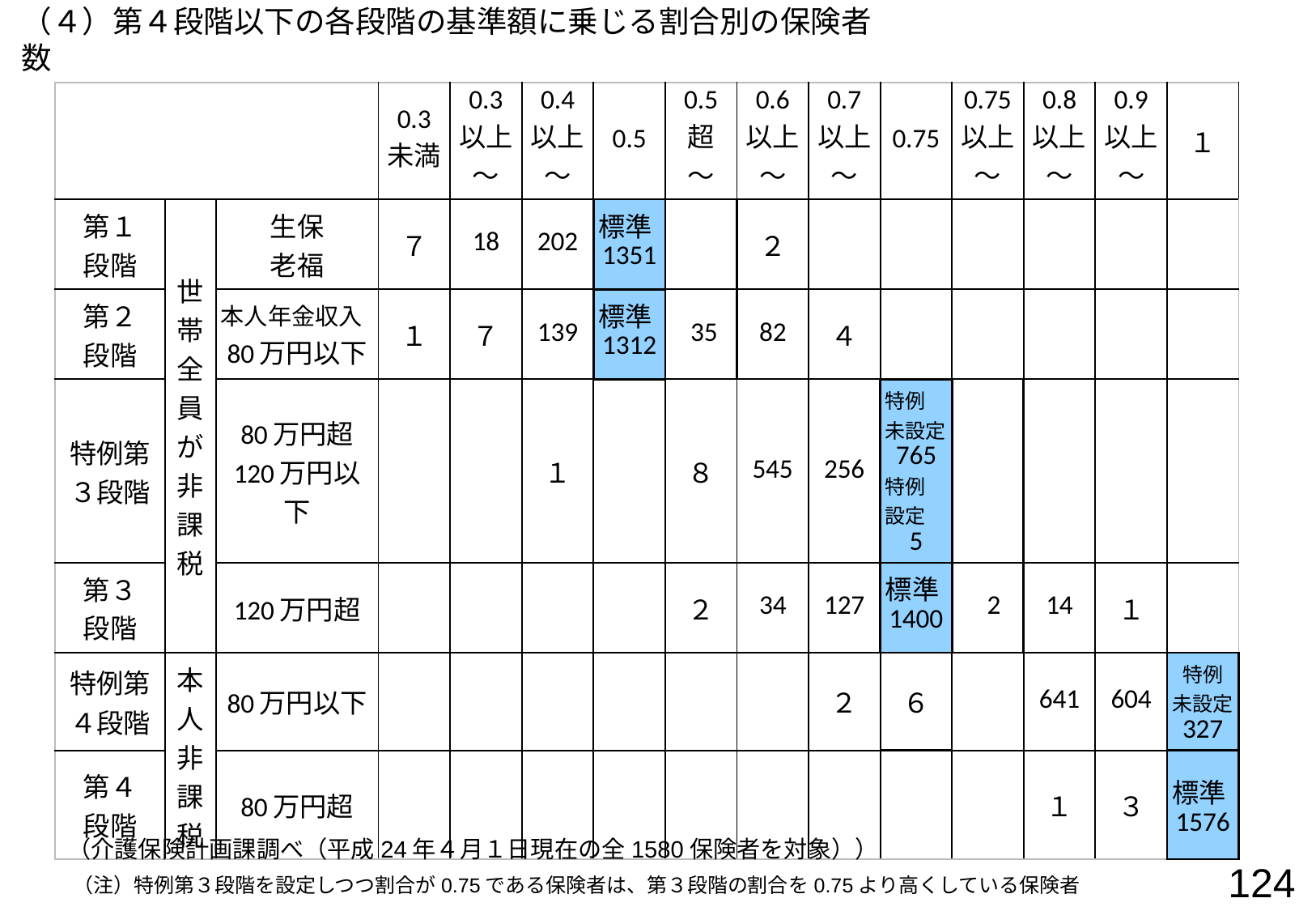

（４）第４段階以下の各段階の基準額に乗じる割合別の保険者数
|  |  |  | 0.3 未満 | 0.3 以上～ | 0.4 以上～ | 0.5 | 0.5 超 ～ | 0.6 以上～ | 0.7 以上～ | 0.75 | 0.75 以上 ～ | 0.8 以上～ | 0.9 以上 ～ | １ |
| --- | --- | --- | --- | --- | --- | --- | --- | --- | --- | --- | --- | --- | --- | --- |
| 第１ 段階 | 世帯全員が非課税 | 生保 老福 | ７ | 18 | 202 | 標準1351 |  | ２ |  |  |  |  |  |  |
| 第２ 段階 |  | 本人年金収入 80万円以下 | １ | ７ | 139 | 標準1312 | 35 | 82 | ４ |  |  |  |  |  |
| 特例第３段階 |  | 80万円超 120万円以下 |  |  | １ |  | ８ | 545 | 256 | 特例 未設定 765 特例 設定 5 |  |  |  |  |
| 第３ 段階 |  | 120万円超 |  |  |  |  | ２ | 34 | 127 | 標準1400 | 2 | 14 | １ |  |
| 特例第４段階 | 本人非課税 | 80万円以下 |  |  |  |  |  |  | ２ | ６ |  | 641 | 604 | 特例 未設定 327 |
| 第４ 段階 |  | 80万円超 |  |  |  |  |  |  |  |  |  | １ | ３ | 標準1576 |
（介護保険計画課調べ（平成24年４月１日現在の全1580保険者を対象））
124
（注）特例第３段階を設定しつつ割合が0.75である保険者は、第３段階の割合を0.75より高くしている保険者